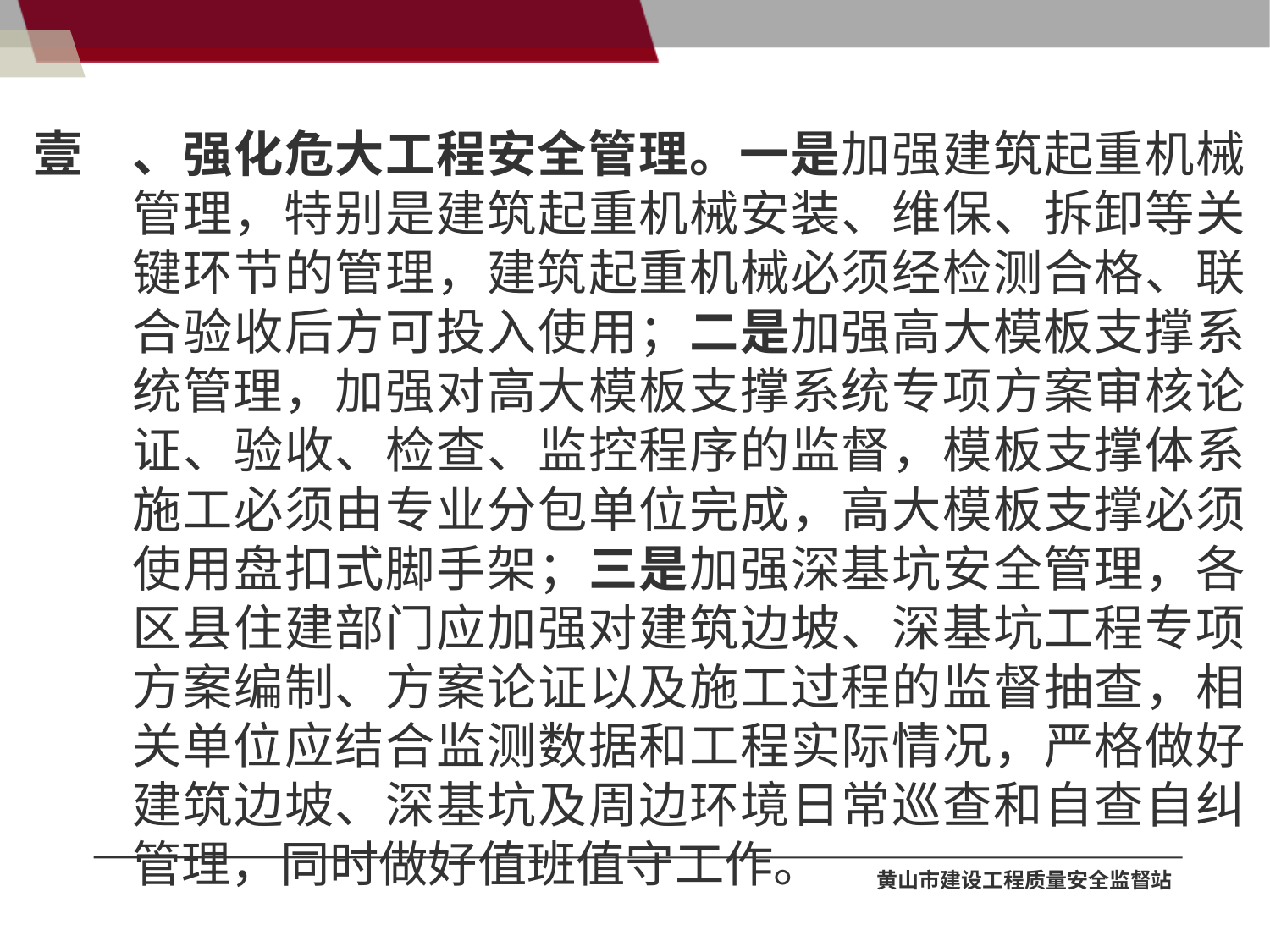

、强化危大工程安全管理。一是加强建筑起重机械管理，特别是建筑起重机械安装、维保、拆卸等关键环节的管理，建筑起重机械必须经检测合格、联合验收后方可投入使用；二是加强高大模板支撑系统管理，加强对高大模板支撑系统专项方案审核论证、验收、检查、监控程序的监督，模板支撑体系施工必须由专业分包单位完成，高大模板支撑必须使用盘扣式脚手架；三是加强深基坑安全管理，各区县住建部门应加强对建筑边坡、深基坑工程专项方案编制、方案论证以及施工过程的监督抽查，相关单位应结合监测数据和工程实际情况，严格做好建筑边坡、深基坑及周边环境日常巡查和自查自纠管理，同时做好值班值守工作。